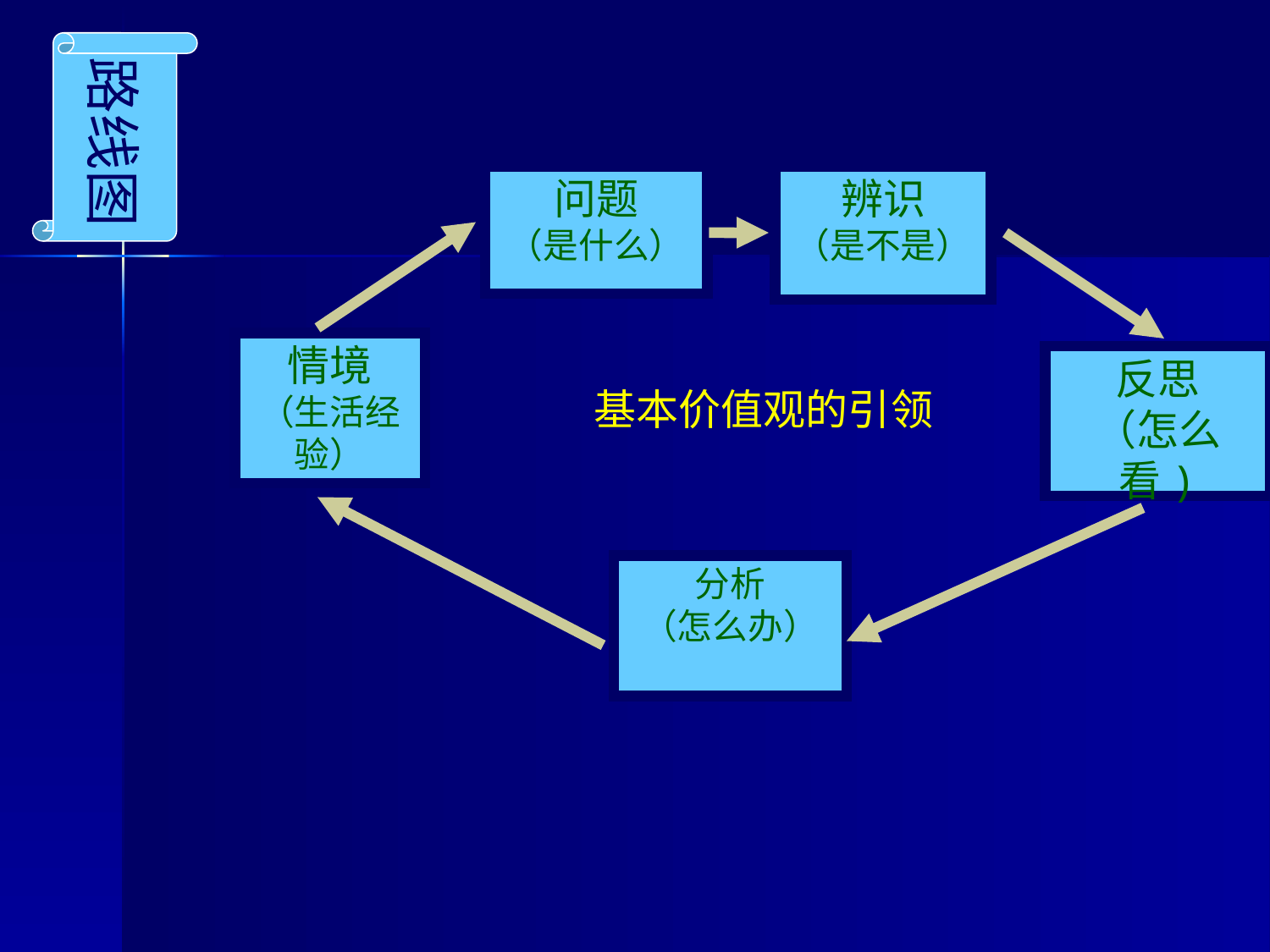

路线图
“路线图”
问题
（是什么）
辨识
（是不是）

基本价值观的引领

情境
（生活经验）
反思
（怎么看)

分析
（怎么办）